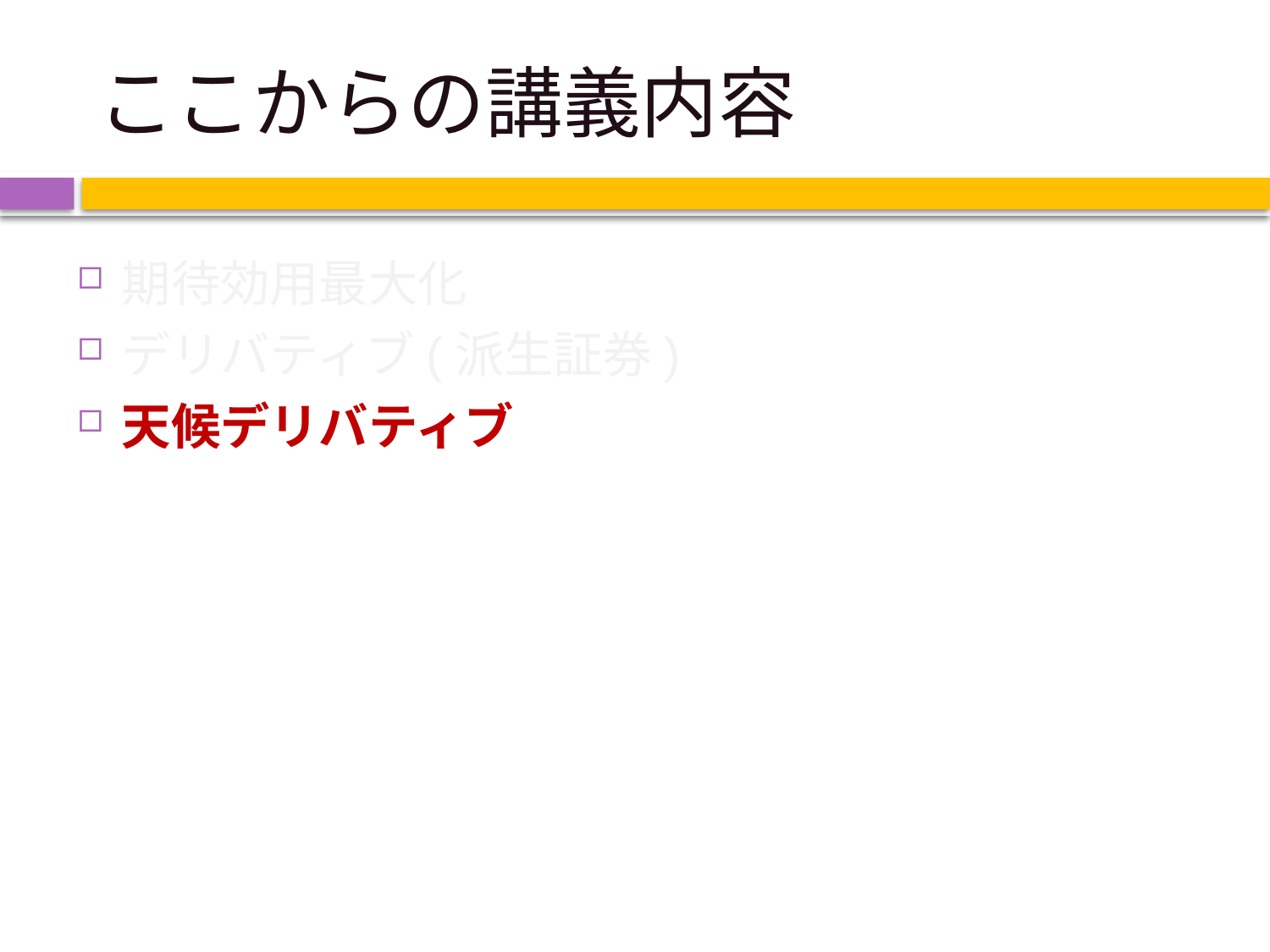

# ここからの講義内容
期待効用最大化
デリバティブ(派生証券)
天候デリバティブ